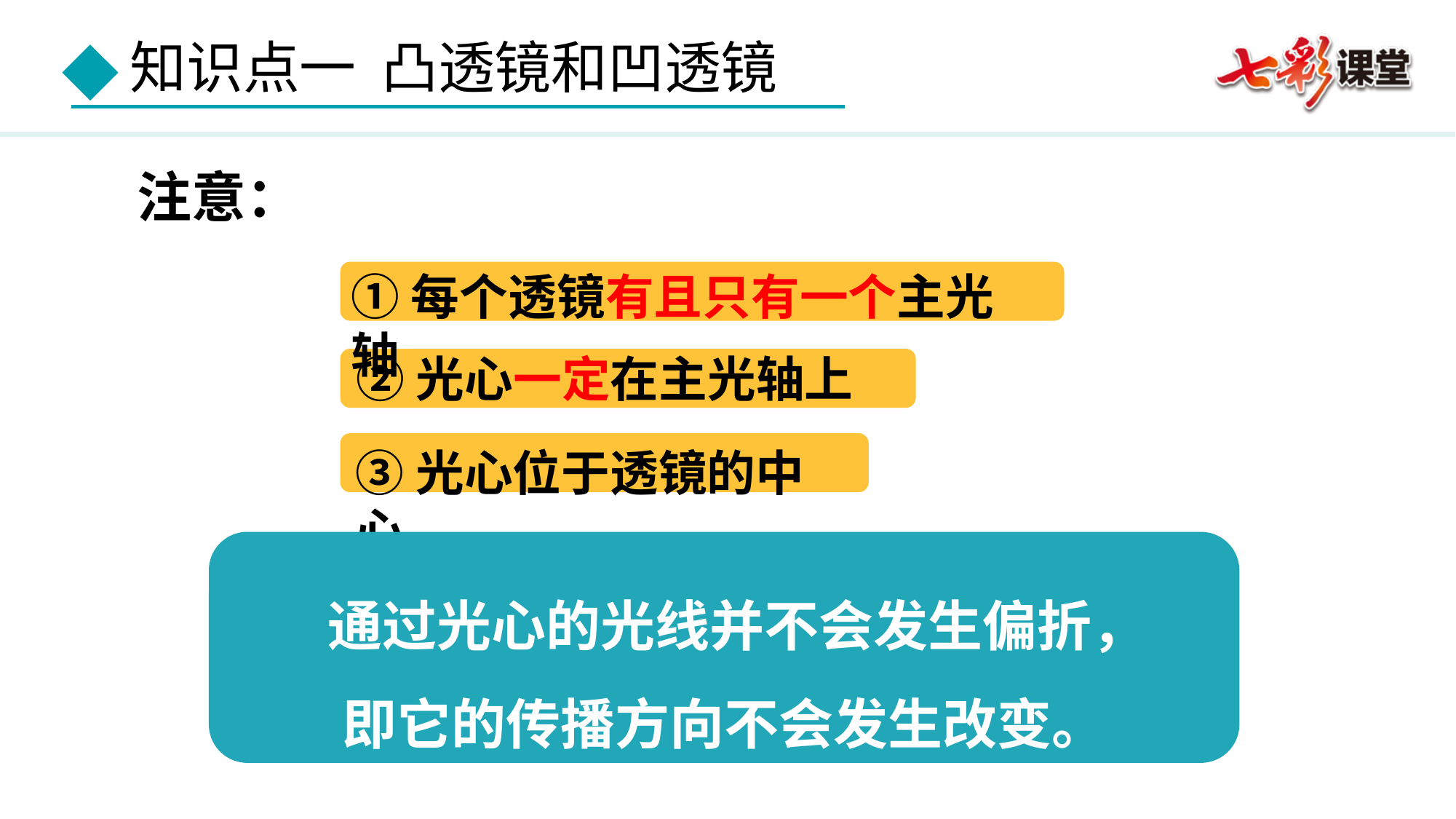

注意：
①每个透镜有且只有一个主光轴

②光心一定在主光轴上

③光心位于透镜的中心

 通过光心的光线并不会发生偏折，
即它的传播方向不会发生改变。